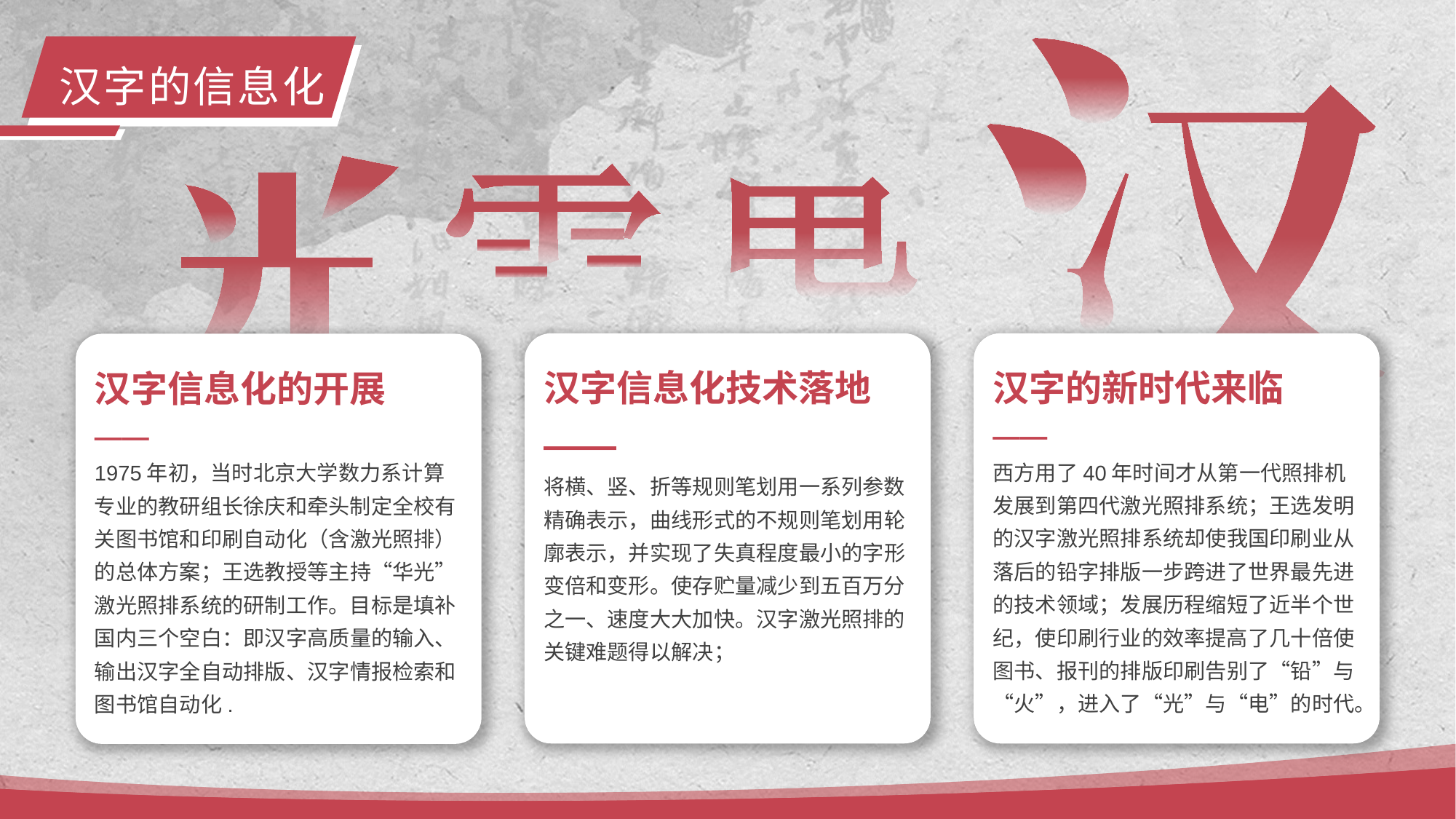

汉字的信息化

汉字的新时代来临
——
西方用了40年时间才从第一代照排机发展到第四代激光照排系统；王选发明的汉字激光照排系统却使我国印刷业从落后的铅字排版一步跨进了世界最先进的技术领域；发展历程缩短了近半个世纪，使印刷行业的效率提高了几十倍使图书、报刊的排版印刷告别了“铅”与“火”，进入了“光”与“电”的时代。

汉字信息化技术落地
——
将横、竖、折等规则笔划用一系列参数精确表示，曲线形式的不规则笔划用轮廓表示，并实现了失真程度最小的字形变倍和变形。使存贮量减少到五百万分之一、速度大大加快。汉字激光照排的关键难题得以解决；

汉字信息化的开展
——
1975年初，当时北京大学数力系计算专业的教研组长徐庆和牵头制定全校有关图书馆和印刷自动化（含激光照排）的总体方案；王选教授等主持“华光”激光照排系统的研制工作。目标是填补国内三个空白：即汉字高质量的输入、输出汉字全自动排版、汉字情报检索和图书馆自动化.